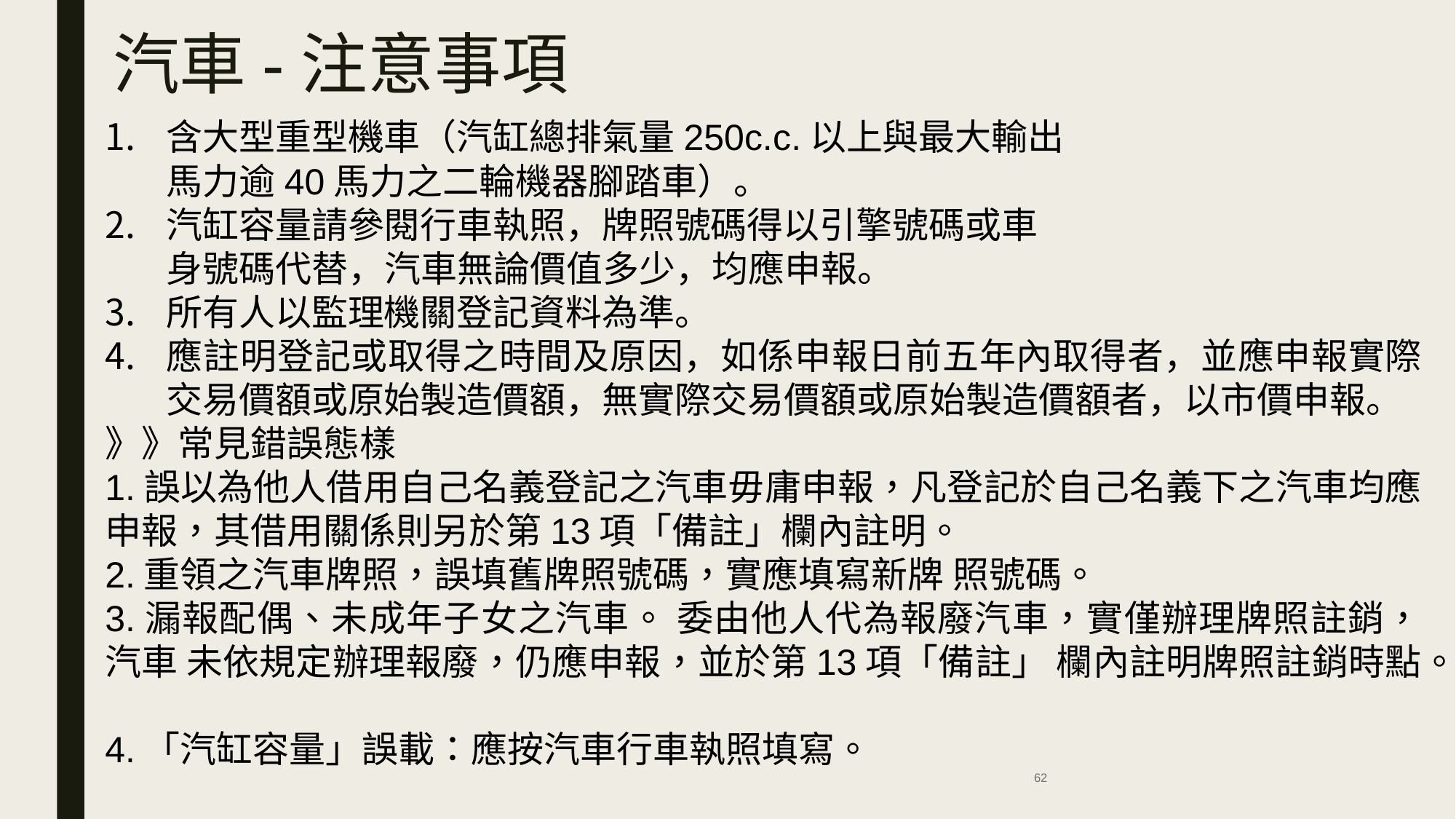

# 汽車-注意事項
含大型重型機車（汽缸總排氣量250c.c.以上與最大輸出
馬力逾40馬力之二輪機器腳踏車）。
汽缸容量請參閱行車執照，牌照號碼得以引擎號碼或車
身號碼代替，汽車無論價值多少，均應申報。
所有人以監理機關登記資料為準。
應註明登記或取得之時間及原因，如係申報日前五年內取得者，並應申報實際交易價額或原始製造價額，無實際交易價額或原始製造價額者，以市價申報。
》》常見錯誤態樣
1.誤以為他人借用自己名義登記之汽車毋庸申報，凡登記於自己名義下之汽車均應申報，其借用關係則另於第13項「備註」欄內註明。
2.重領之汽車牌照，誤填舊牌照號碼，實應填寫新牌 照號碼。
3.漏報配偶、未成年子女之汽車。 委由他人代為報廢汽車，實僅辦理牌照註銷，汽車 未依規定辦理報廢，仍應申報，並於第13項「備註」 欄內註明牌照註銷時點。
4.「汽缸容量」誤載：應按汽車行車執照填寫。
62